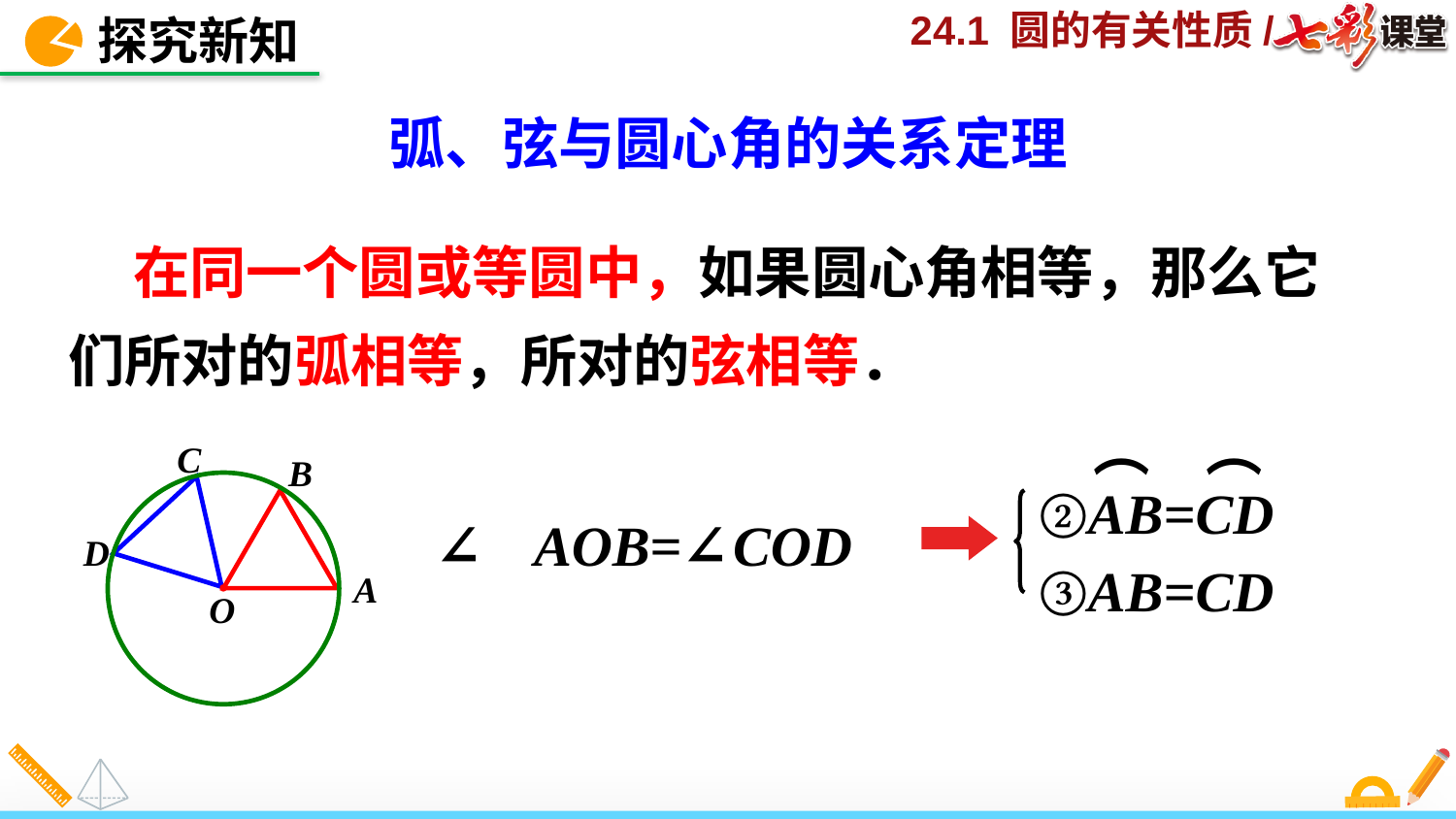

探究新知

弧、弦与圆心角的关系定理
    在同一个圆或等圆中，如果圆心角相等，那么它们所对的弧相等，所对的弦相等．
C
B

D
A
O

⌒    ⌒
②AB=CD

①∠AOB=∠COD

③AB=CD